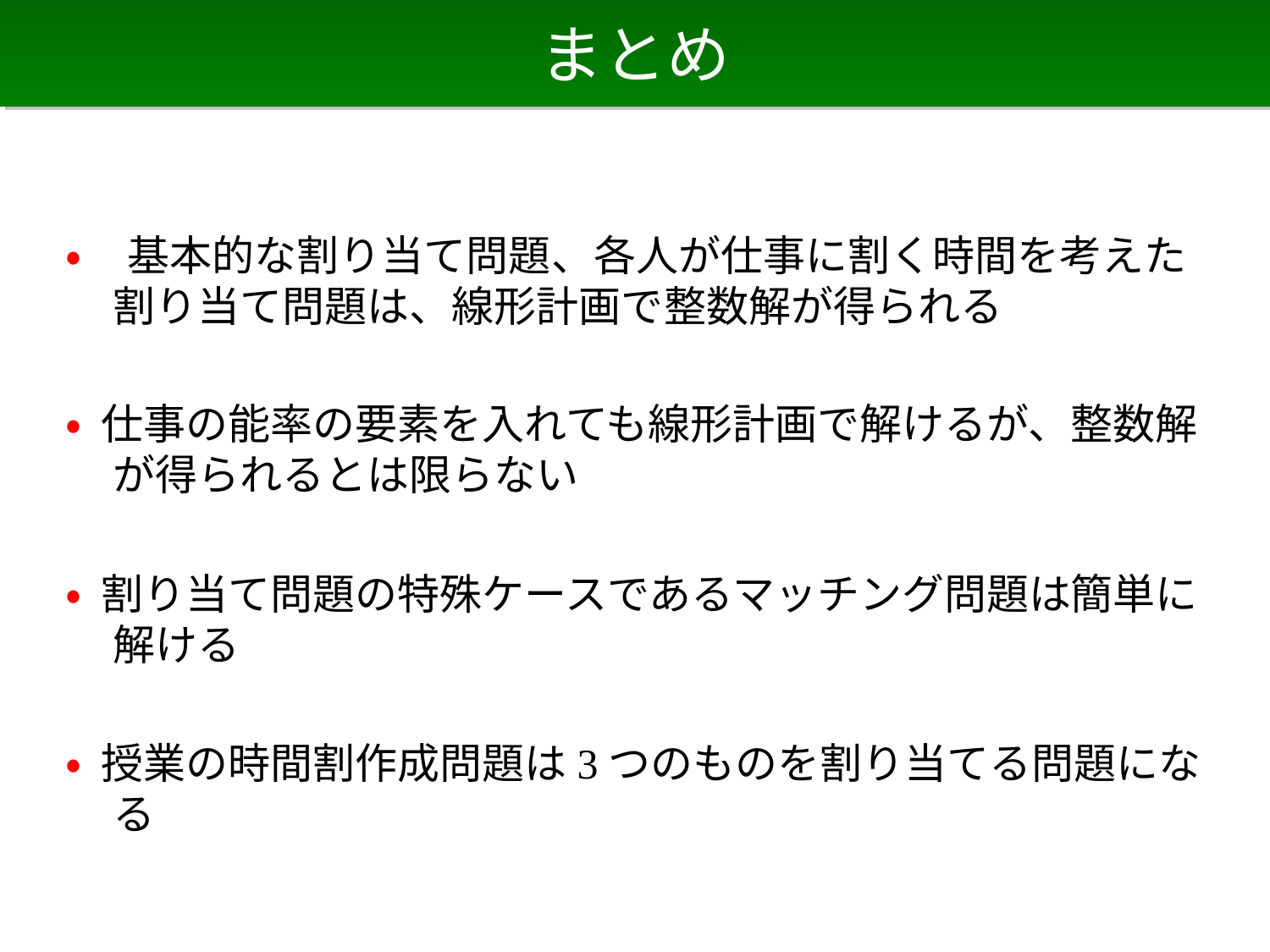

# まとめ
• 基本的な割り当て問題、各人が仕事に割く時間を考えた割り当て問題は、線形計画で整数解が得られる

• 仕事の能率の要素を入れても線形計画で解けるが、整数解が得られるとは限らない

• 割り当て問題の特殊ケースであるマッチング問題は簡単に解ける

• 授業の時間割作成問題は3つのものを割り当てる問題になる